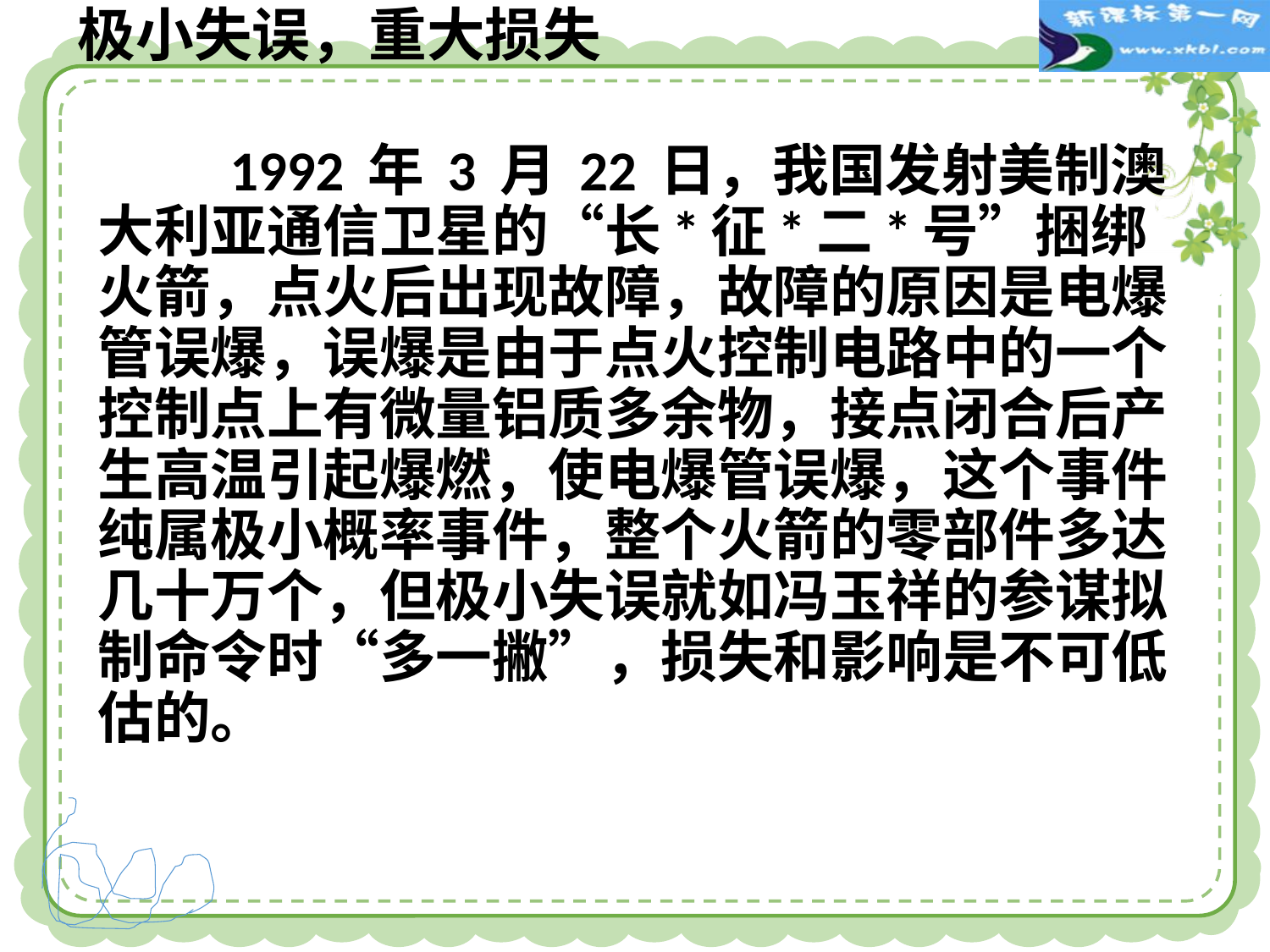

# 极小失误，重大损失
            1992 年 3 月 22 日，我国发射美制澳大利亚通信卫星的“长*征*二*号”捆绑火箭，点火后出现故障，故障的原因是电爆管误爆，误爆是由于点火控制电路中的一个控制点上有微量铝质多余物，接点闭合后产生高温引起爆燃，使电爆管误爆，这个事件纯属极小概率事件，整个火箭的零部件多达几十万个，但极小失误就如冯玉祥的参谋拟制命令时“多一撇”，损失和影响是不可低估的。